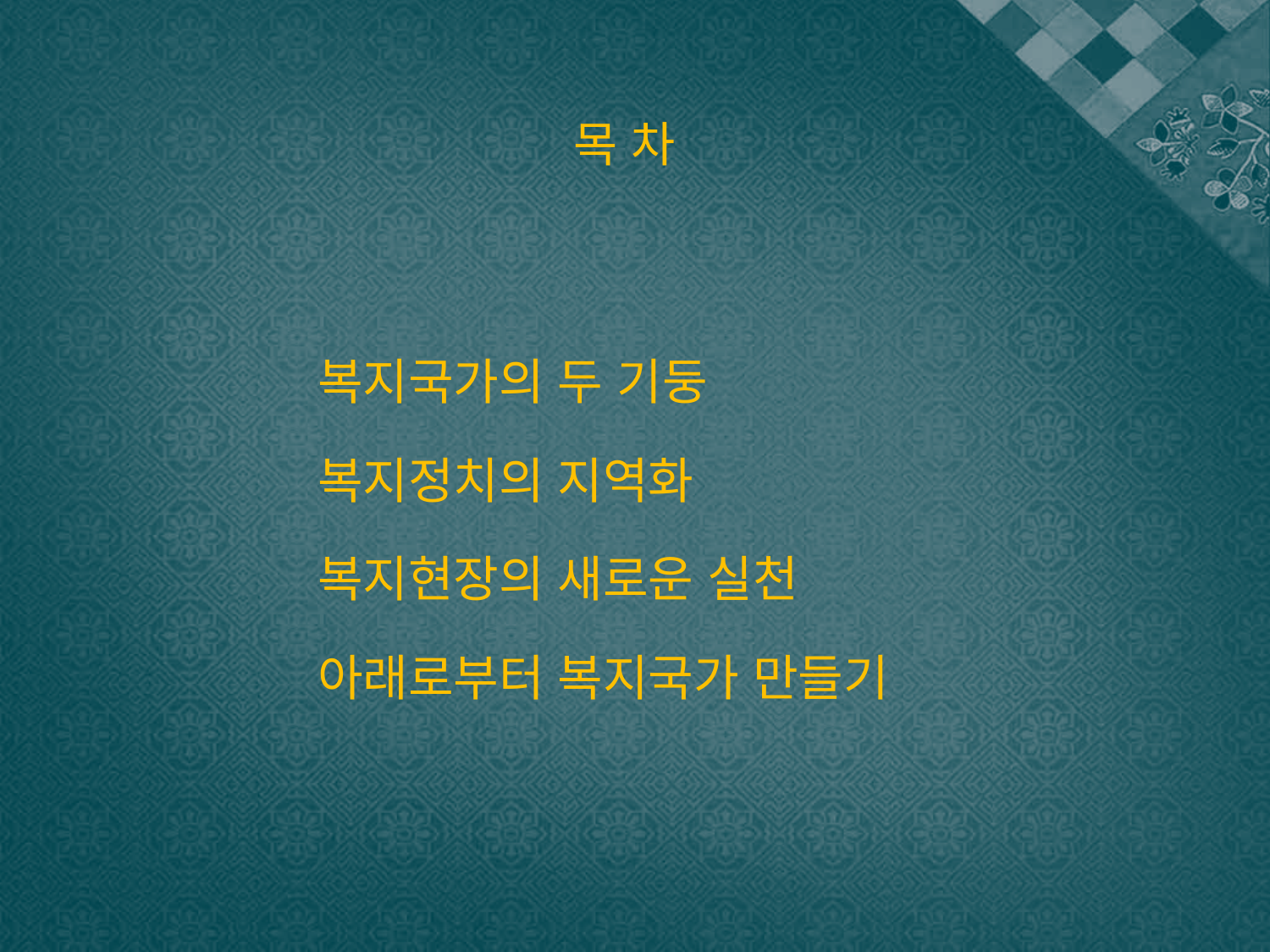

# 목 차

복지국가의 두 기둥
복지정치의 지역화
복지현장의 새로운 실천
아래로부터 복지국가 만들기